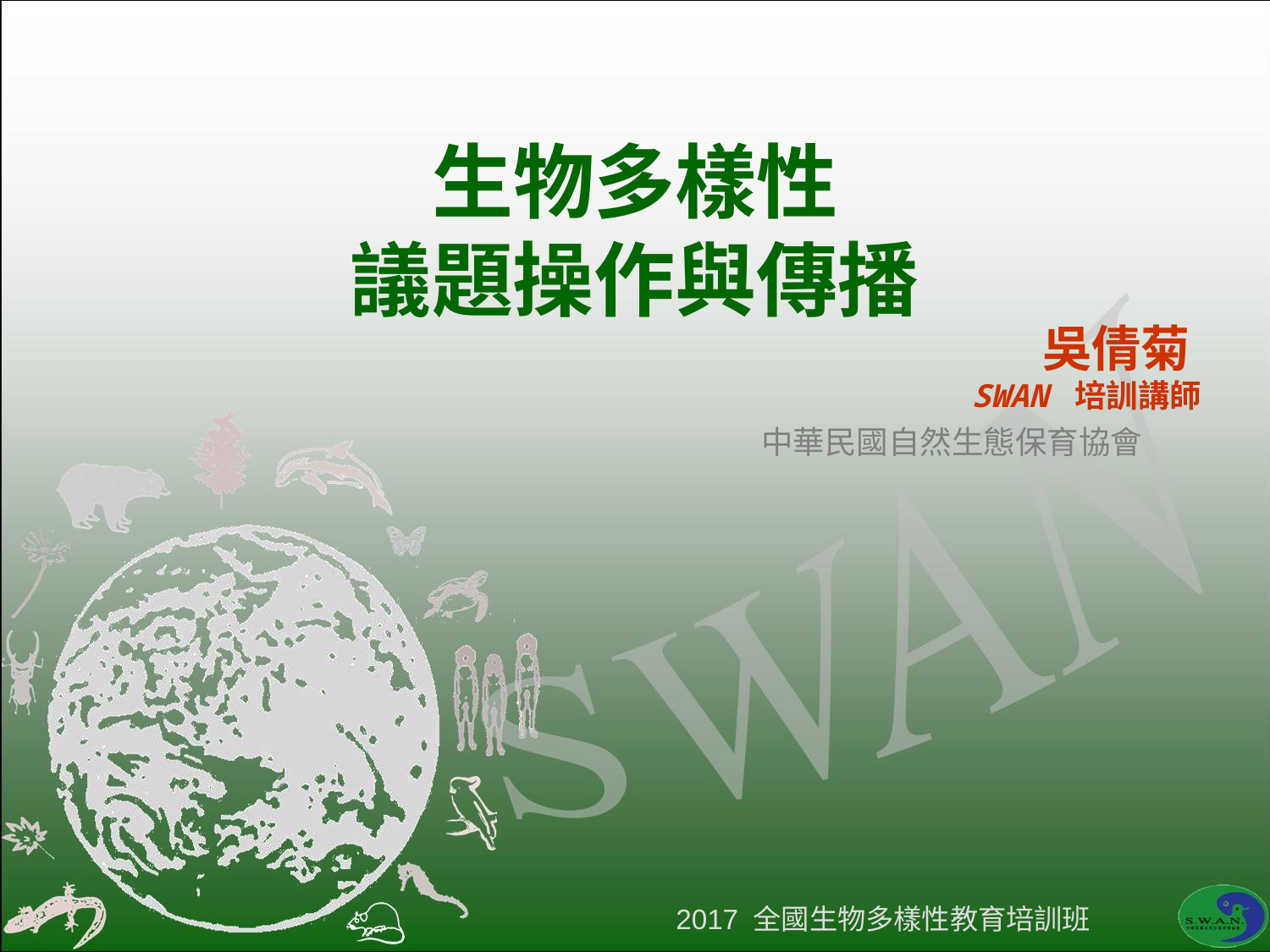

# 生物多樣性
議題操作與傳播
吳倩菊
SWAN 培訓講師
中華民國自然生態保育協會
2017 全國生物多樣性教育培訓班